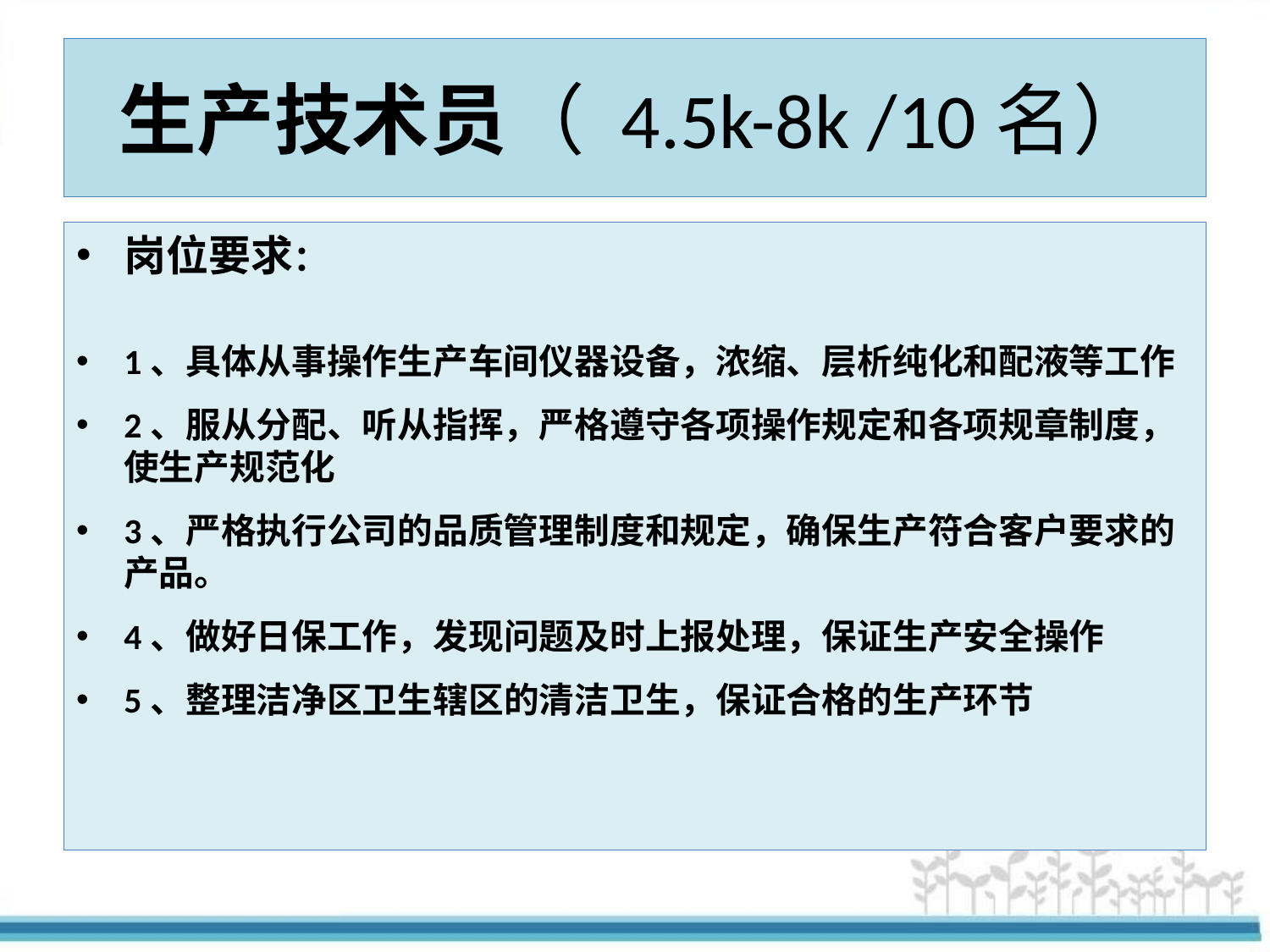

# 生产技术员（ 4.5k-8k /10名）
岗位要求：

1、具体从事操作生产车间仪器设备，浓缩、层析纯化和配液等工作
2、服从分配、听从指挥，严格遵守各项操作规定和各项规章制度，使生产规范化
3、严格执行公司的品质管理制度和规定，确保生产符合客户要求的产品。
4、做好日保工作，发现问题及时上报处理，保证生产安全操作
5、整理洁净区卫生辖区的清洁卫生，保证合格的生产环节